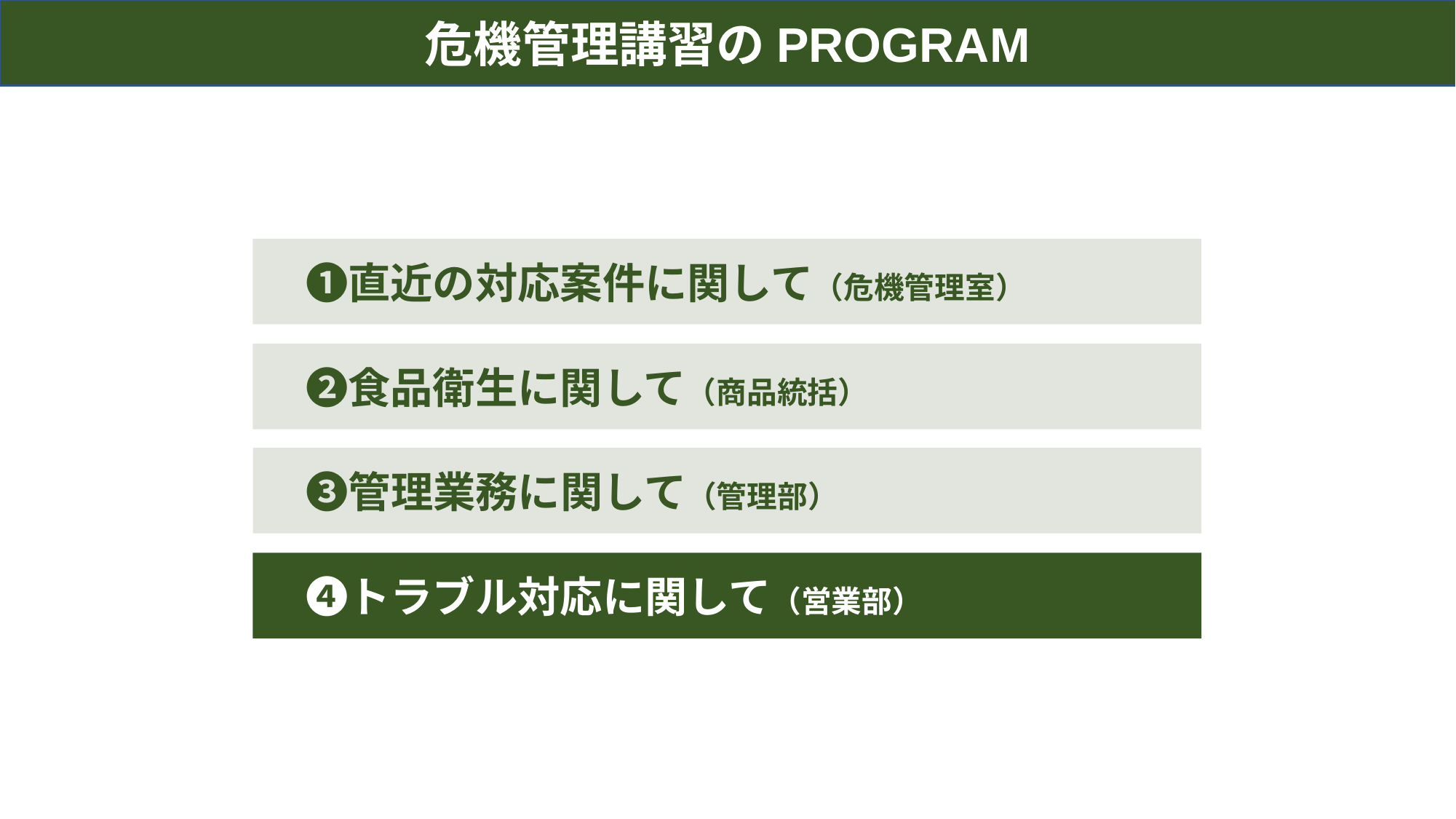

危機管理講習のPROGRAM
　❶直近の対応案件に関して（危機管理室）
　❷食品衛生に関して（商品統括）
　❸管理業務に関して（管理部）
　❹トラブル対応に関して（営業部）
　❹トラブル対応に関して（営業部）